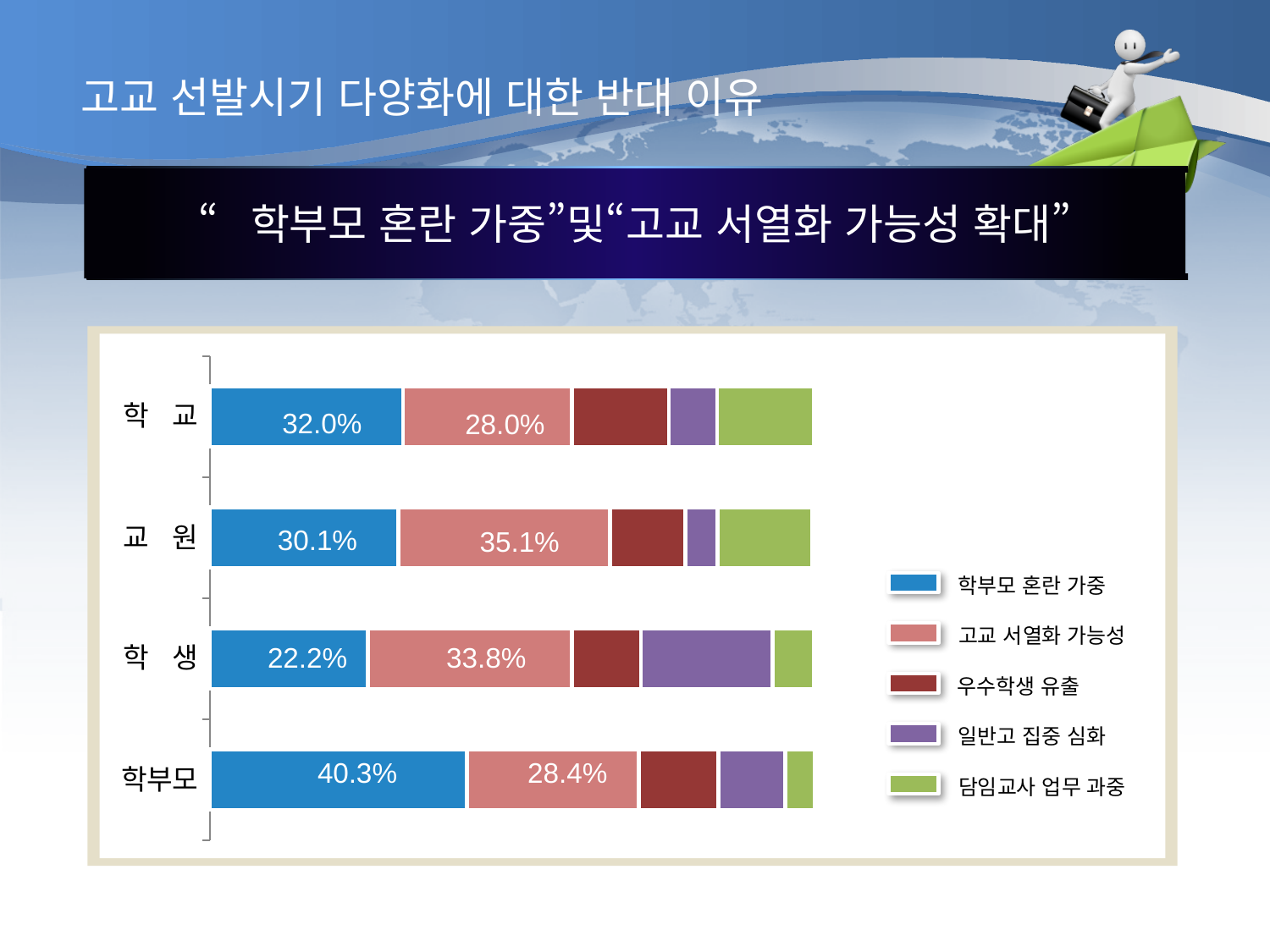

고교 선발시기 다양화에 대한 반대 이유

“학부모 혼란 가중”및“고교 서열화 가능성 확대”

### Chart

| Category | 학부모 혼란 | 고교 서열화 | 우수학생 탈출 | 일반고 집중 | 담임곤란 |
|---|---|---|---|---|---|
| 학부모 | 42.6 | 28.4 | 13.2 | 11.1 | 4.8 |
| 학   생 | 26.2 | 33.800000000000004 | 11.4 | 21.8 | 6.8 |
| 교   원 | 31.2 | 35.1 | 12.4 | 5.4 | 15.7 |
| 학   교 | 32.0 | 28.0 | 16.0 | 8.0 | 16.0 |
32.0%
28.0%
60.0%
30.1%
35.1%
67.6%
학부모 혼란 가중

고교 서열화 가능성

73.4%
22.2%
33.8%
우수학생 유출

일반고 집중 심화

40.3%
28.4%
69.6%
담임교사 업무 과중